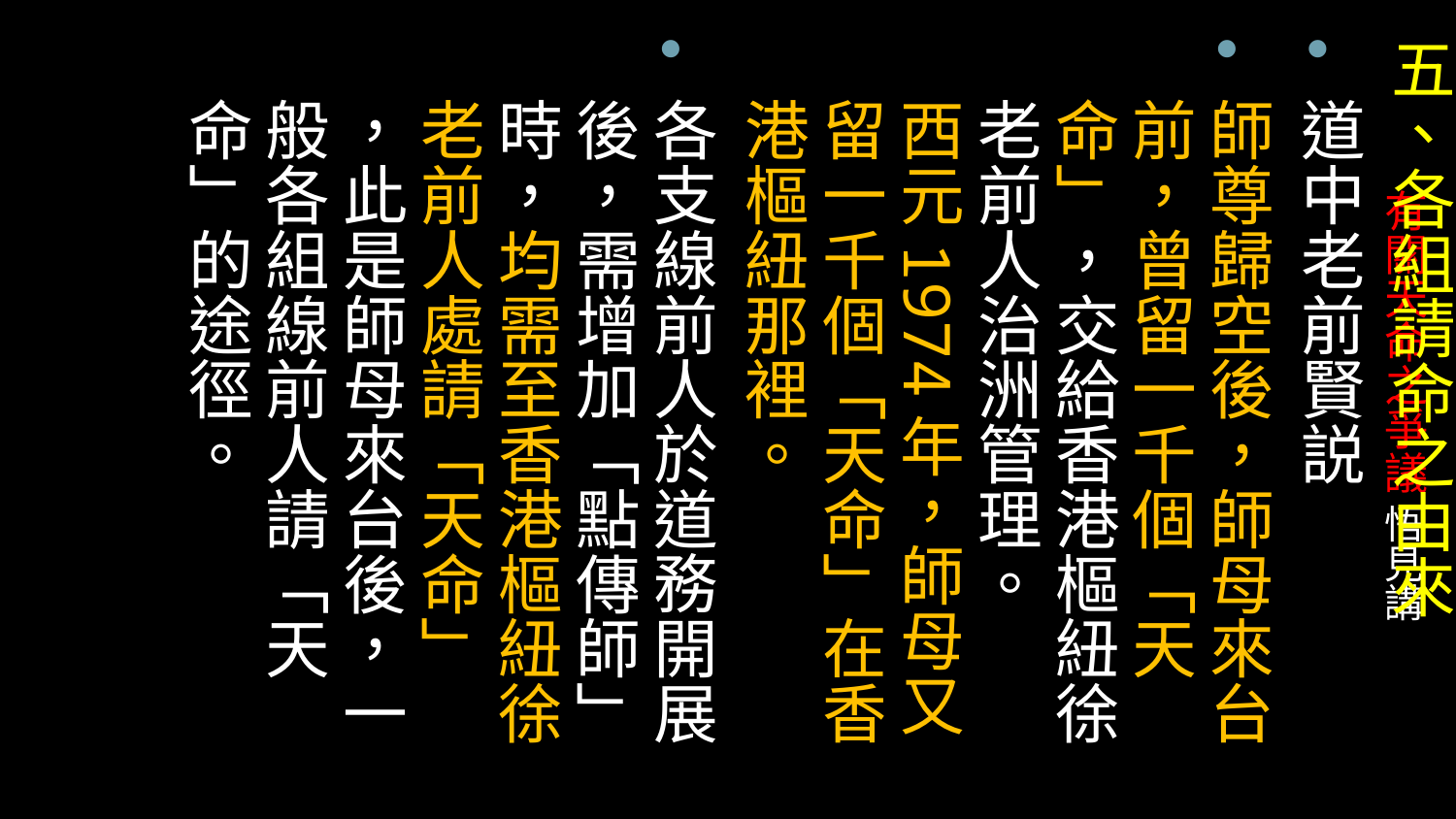

五、各組請命之由來
道中老前賢説
師尊歸空後，師母來台前，曾留一千個「天命」，交給香港樞紐徐老前人治洲管理。
西元1974年，師母又留一千個「天命」在香港樞紐那裡。
各支線前人於道務開展後，需增加「點傳師」時，均需至香港樞紐徐老前人處請「天命」
，此是師母來台後，一般各組線前人請「天命」的途徑。
# 有關天命之爭議 悟見講